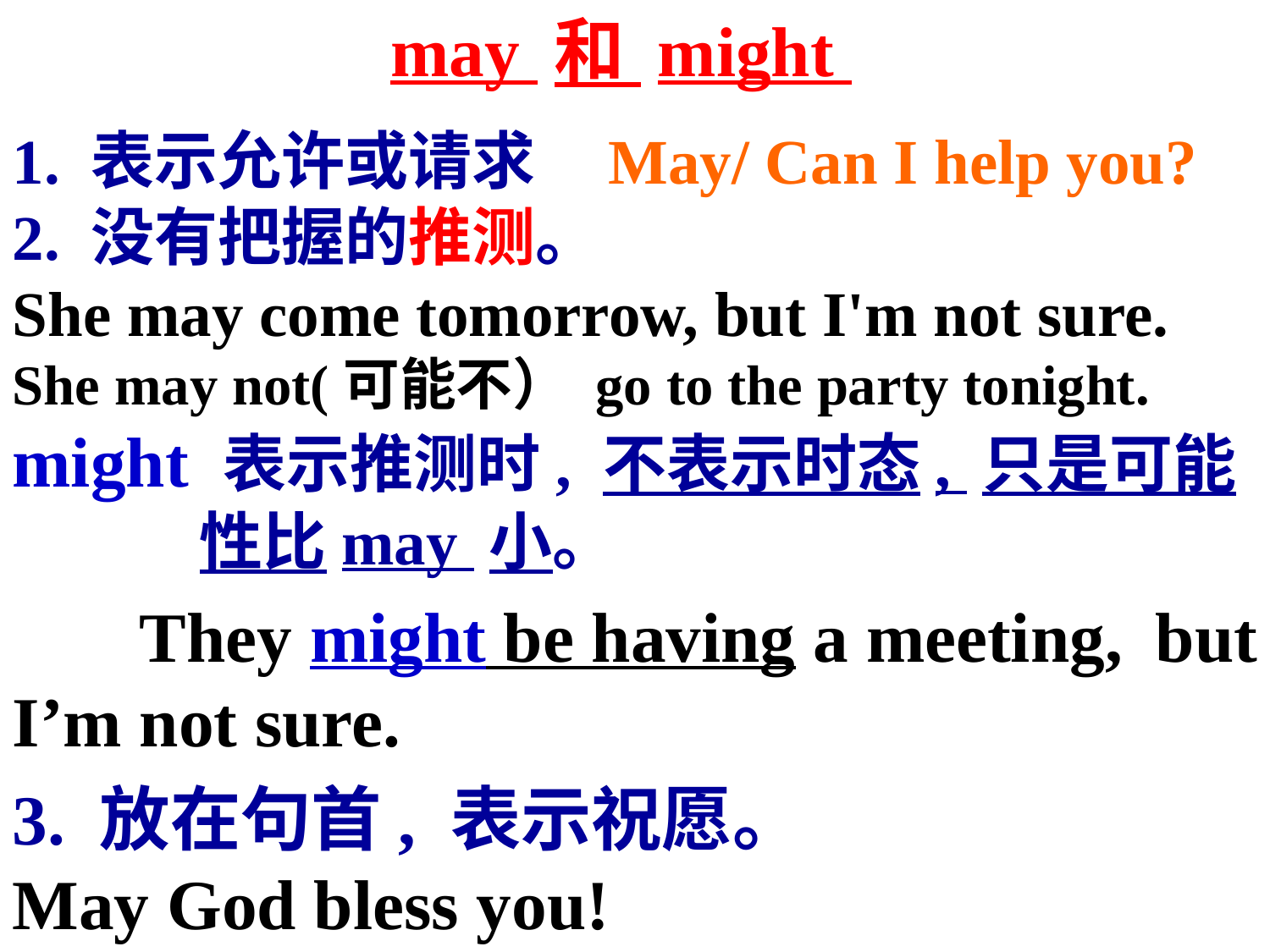

may 和 might
1. 表示允许或请求    May/ Can I help you?
2. 没有把握的推测。
She may come tomorrow, but I'm not sure.
She may not(可能不） go to the party tonight.
might 表示推测时, 不表示时态, 只是可能
             性比may 小。
	They might be having a meeting, 	but I’m not sure.
3. 放在句首, 表示祝愿。
May God bless you!